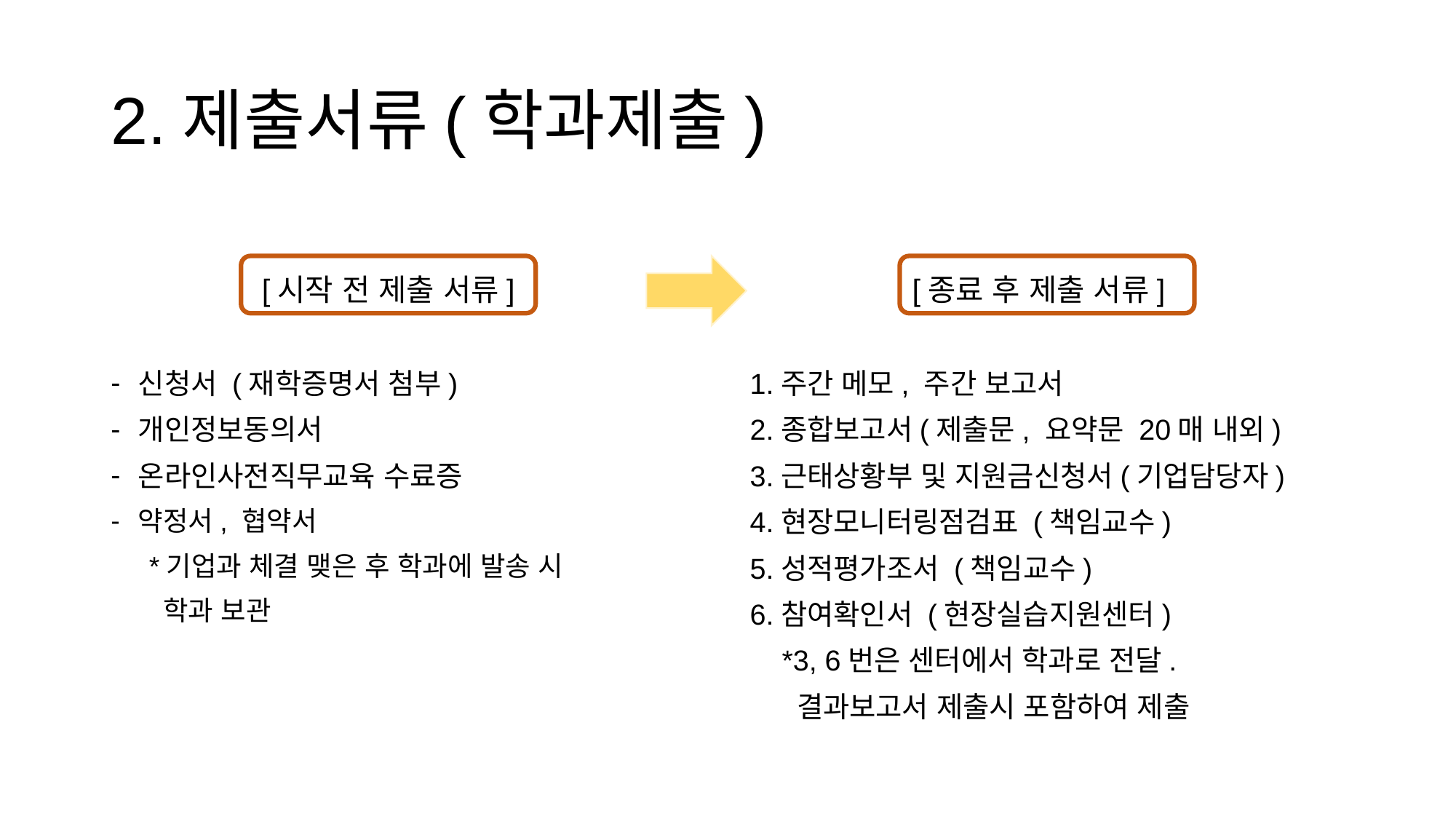

# 2.제출서류(학과제출)

[시작 전 제출 서류]

신청서 (재학증명서 첨부)
개인정보동의서
온라인사전직무교육 수료증
약정서, 협약서
     *기업과 체결 맺은 후 학과에 발송 시
      학과 보관

[종료 후 제출 서류]

1.주간 메모, 주간 보고서
2.종합보고서(제출문, 요약문 20매 내외)
3.근태상황부 및 지원금신청서(기업담당자)
4.현장모니터링점검표 (책임교수)
5.성적평가조서 (책임교수)
6.참여확인서 (현장실습지원센터)
    *3, 6번은 센터에서 학과로 전달.
     결과보고서 제출시 포함하여 제출